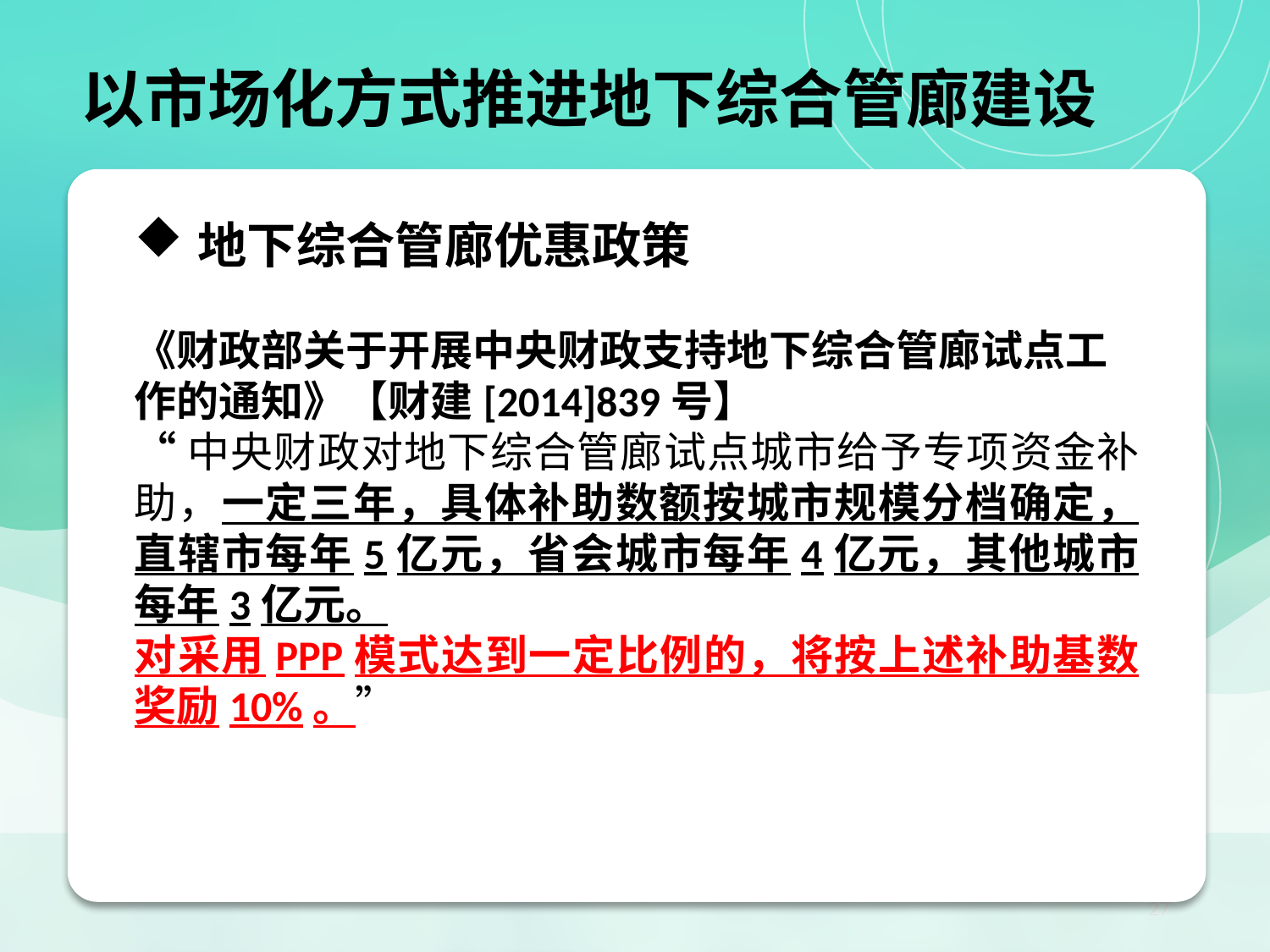

以市场化方式推进地下综合管廊建设

地下综合管廊优惠政策

《财政部关于开展中央财政支持地下综合管廊试点工作的通知》【财建[2014]839号】
“中央财政对地下综合管廊试点城市给予专项资金补助，一定三年，具体补助数额按城市规模分档确定，直辖市每年5亿元，省会城市每年4亿元，其他城市每年3亿元。
对采用PPP模式达到一定比例的，将按上述补助基数奖励10%。”

27